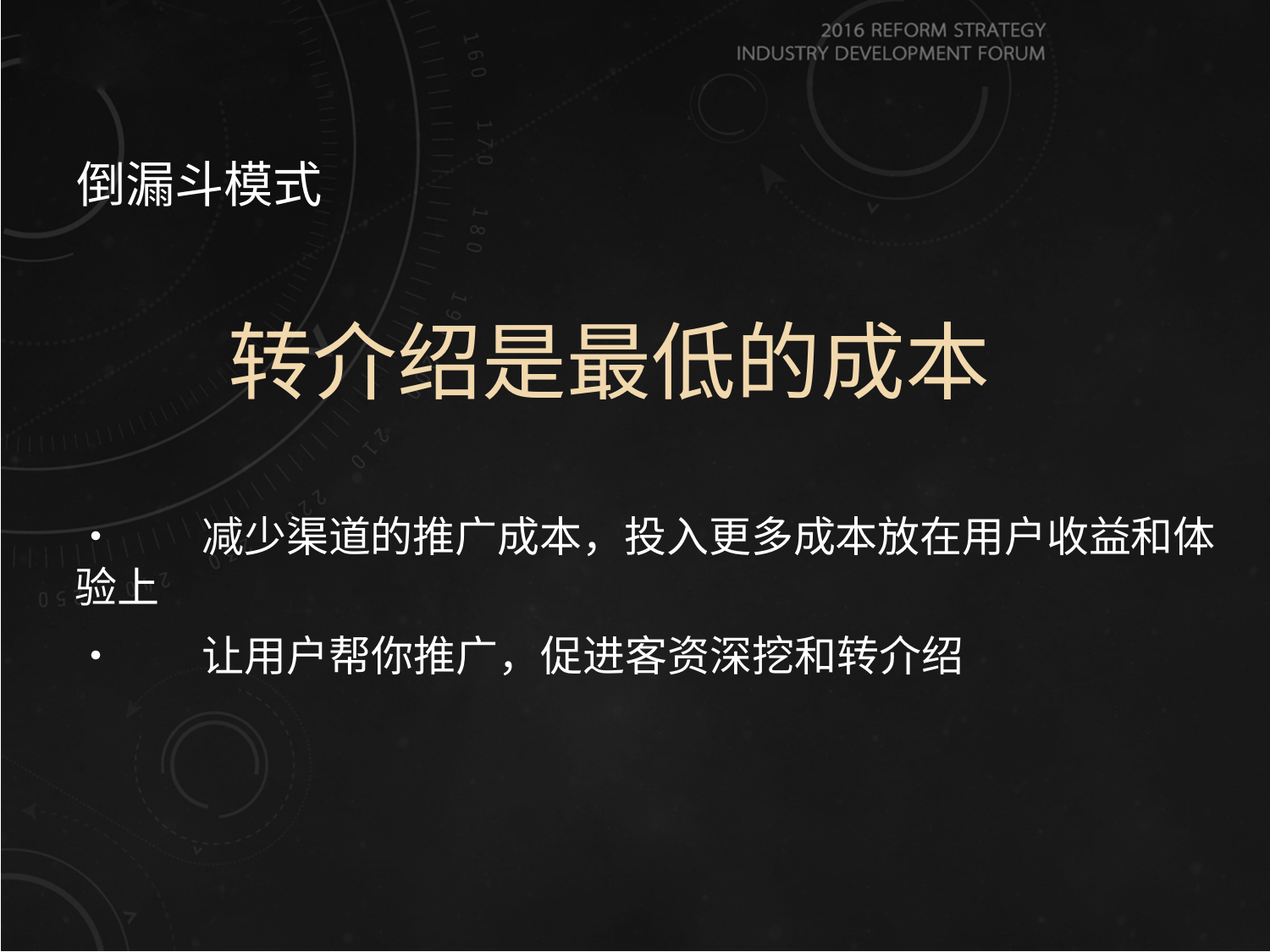

# 倒漏斗模式
转介绍是最低的成本
•	减少渠道的推广成本，投入更多成本放在用户收益和体验上
•	让用户帮你推广，促进客资深挖和转介绍